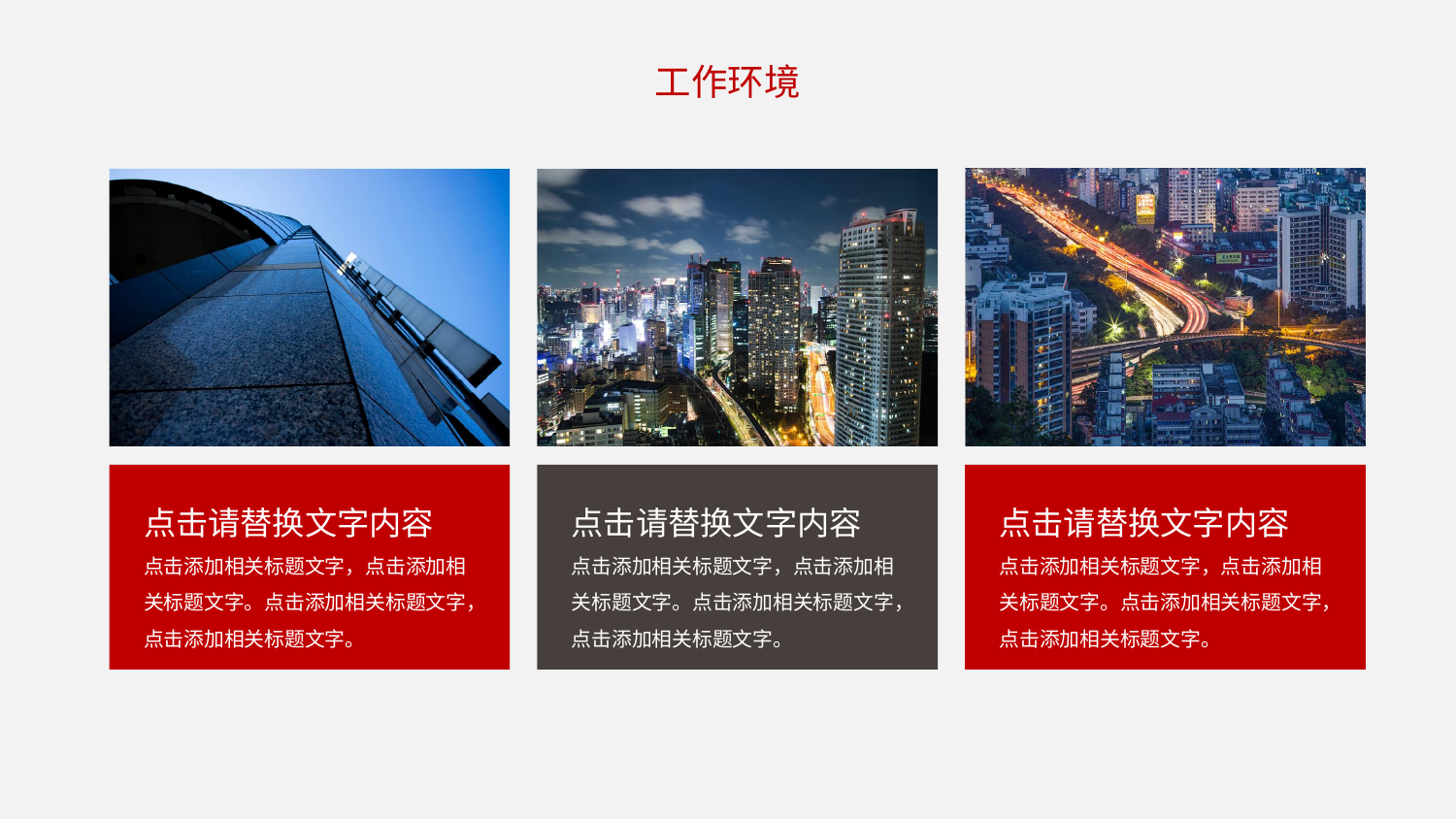

工作环境

点击请替换文字内容
点击添加相关标题文字，点击添加相关标题文字。点击添加相关标题文字，点击添加相关标题文字。
点击请替换文字内容
点击添加相关标题文字，点击添加相关标题文字。点击添加相关标题文字，点击添加相关标题文字。
点击请替换文字内容
点击添加相关标题文字，点击添加相关标题文字。点击添加相关标题文字，点击添加相关标题文字。